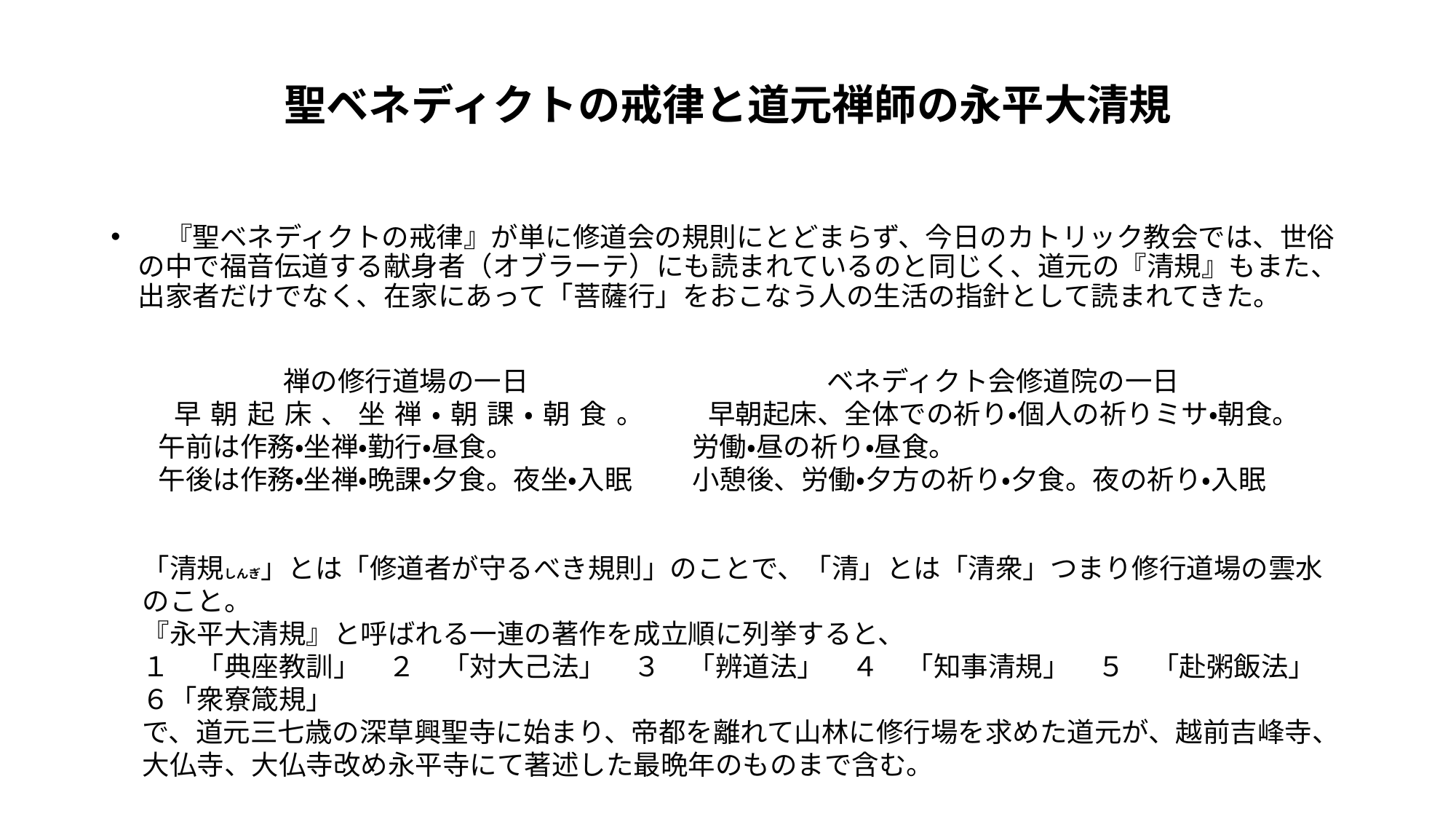

# 聖ベネディクトの戒律と道元禅師の永平大清規
　『聖ベネディクトの戒律』が単に修道会の規則にとどまらず、今日のカトリック教会では、世俗の中で福音伝道する献身者（オブラーテ）にも読まれているのと同じく、道元の『清規』もまた、出家者だけでなく、在家にあって「菩薩行」をおこなう人の生活の指針として読まれてきた。

禅の修行道場の一日
早朝起床、坐禅・朝課・朝食。
午前は作務・坐禅・勤行・昼食。
午後は作務・坐禅・晩課・夕食。夜坐・入眠

 ベネディクト会修道院の一日
早朝起床、全体での祈り・個人の祈りミサ・朝食。労働・昼の祈り・昼食。
小憩後、労働・夕方の祈り・夕食。夜の祈り・入眠

「清規しんぎ」とは「修道者が守るべき規則」のことで、「清」とは「清衆」つまり修行道場の雲水のこと。
『永平大清規』と呼ばれる一連の著作を成立順に列挙すると、
１　「典座教訓」　２　「対大己法」　３　「辨道法」　４　「知事清規」　５　「赴粥飯法」　６「衆寮箴規」
で、道元三七歳の深草興聖寺に始まり、帝都を離れて山林に修行場を求めた道元が、越前吉峰寺、大仏寺、大仏寺改め永平寺にて著述した最晩年のものまで含む。